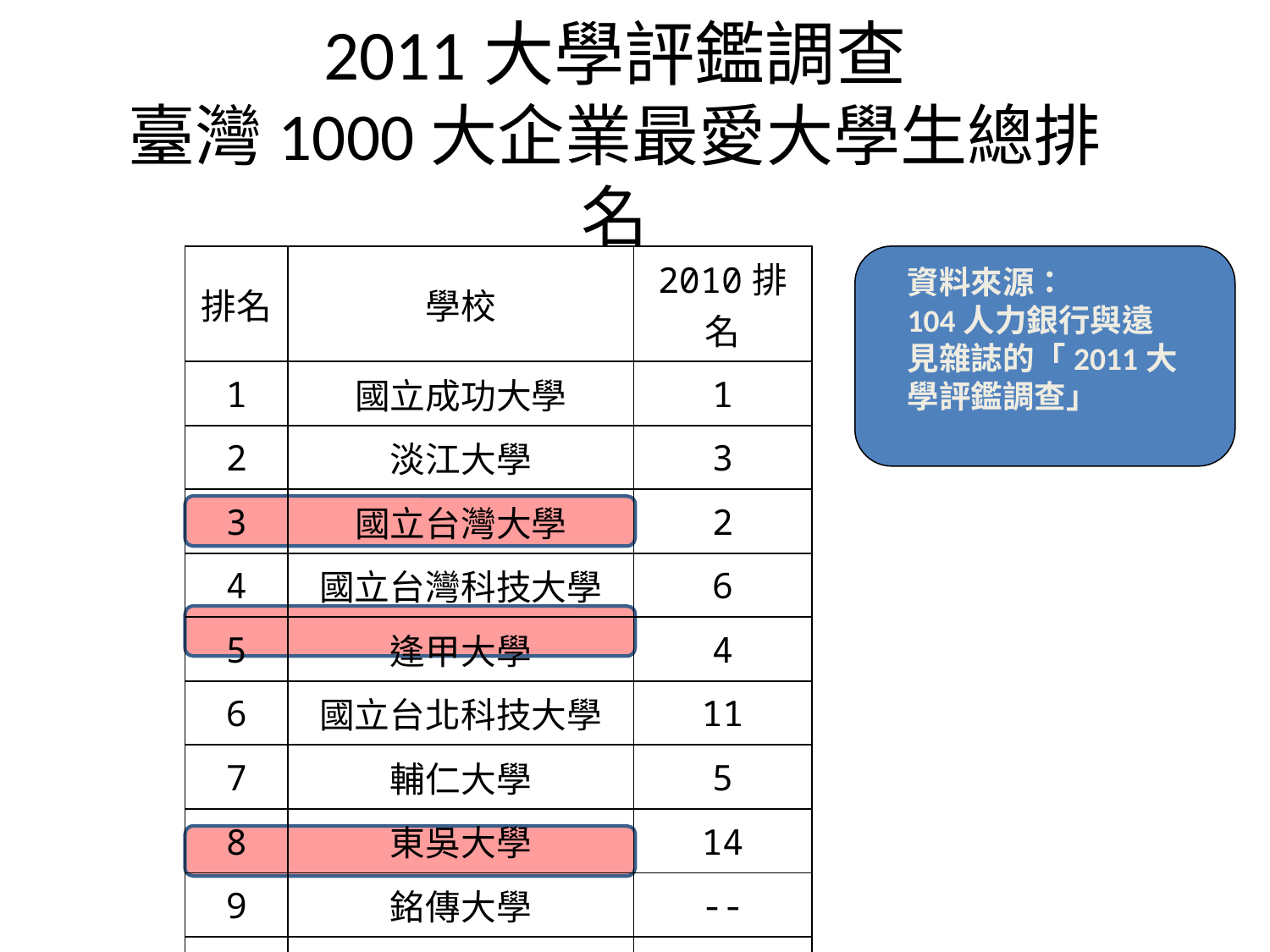

2011大學評鑑調查
臺灣1000大企業最愛大學生總排名
| 排名 | 學校 | 2010排名 |
| --- | --- | --- |
| 1 | 國立成功大學 | 1 |
| 2 | 淡江大學 | 3 |
| 3 | 國立台灣大學 | 2 |
| 4 | 國立台灣科技大學 | 6 |
| 5 | 逢甲大學 | 4 |
| 6 | 國立台北科技大學 | 11 |
| 7 | 輔仁大學 | 5 |
| 8 | 東吳大學 | 14 |
| 9 | 銘傳大學 | -- |
| 10 | 國立雲林科技大學 | -- |

資料來源：
104人力銀行與遠見雜誌的「2011大學評鑑調查」